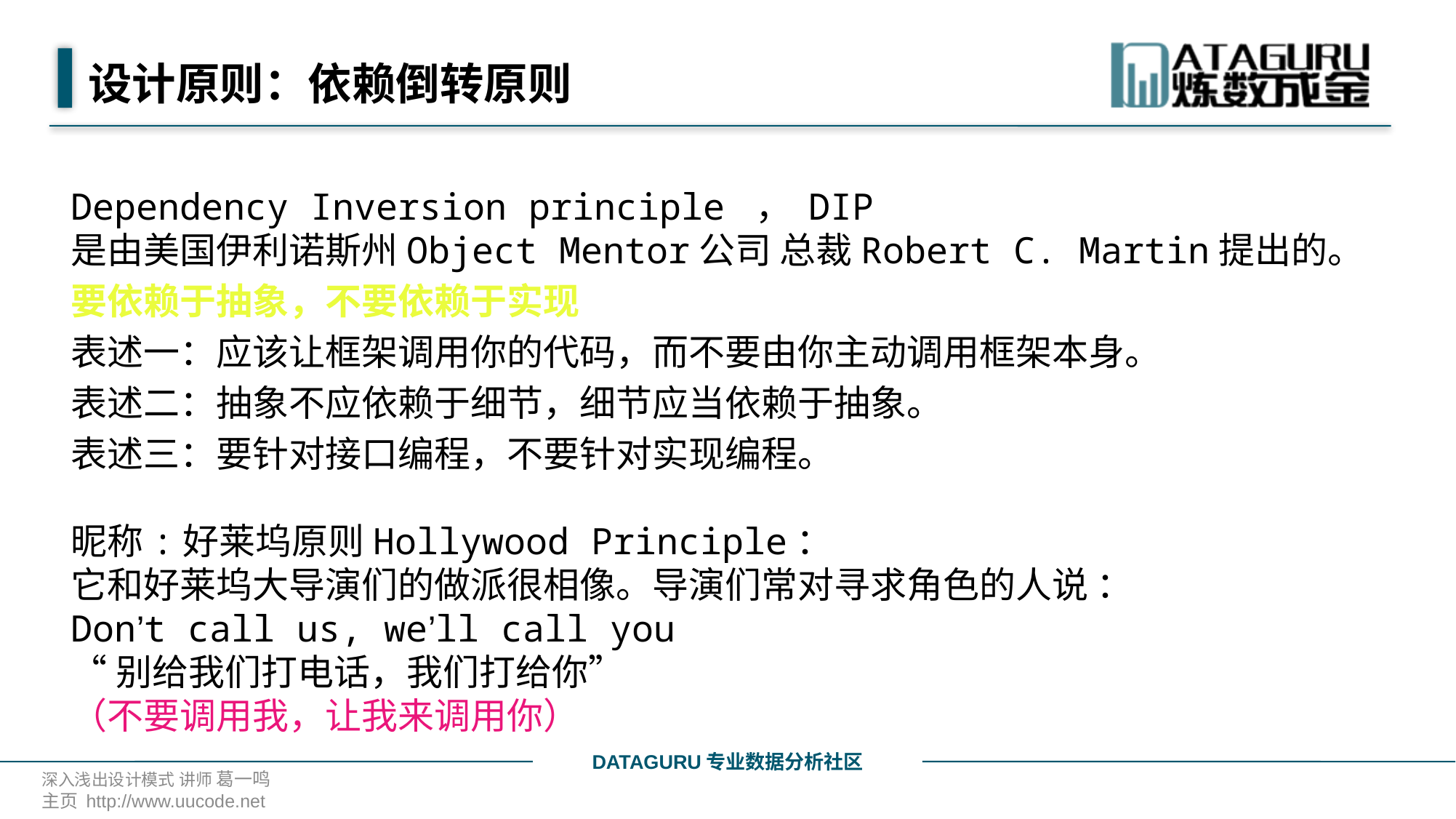

# 设计原则：依赖倒转原则
Dependency Inversion principle ， DIP
是由美国伊利诺斯州Object Mentor公司 总裁Robert C. Martin提出的。
要依赖于抽象，不要依赖于实现
表述一：应该让框架调用你的代码，而不要由你主动调用框架本身。
表述二：抽象不应依赖于细节，细节应当依赖于抽象。
表述三：要针对接口编程，不要针对实现编程。

昵称:好莱坞原则Hollywood Principle：
它和好莱坞大导演们的做派很相像。导演们常对寻求角色的人说 ：
Don’t call us, we’ll call you
“别给我们打电话，我们打给你”
（不要调用我，让我来调用你）